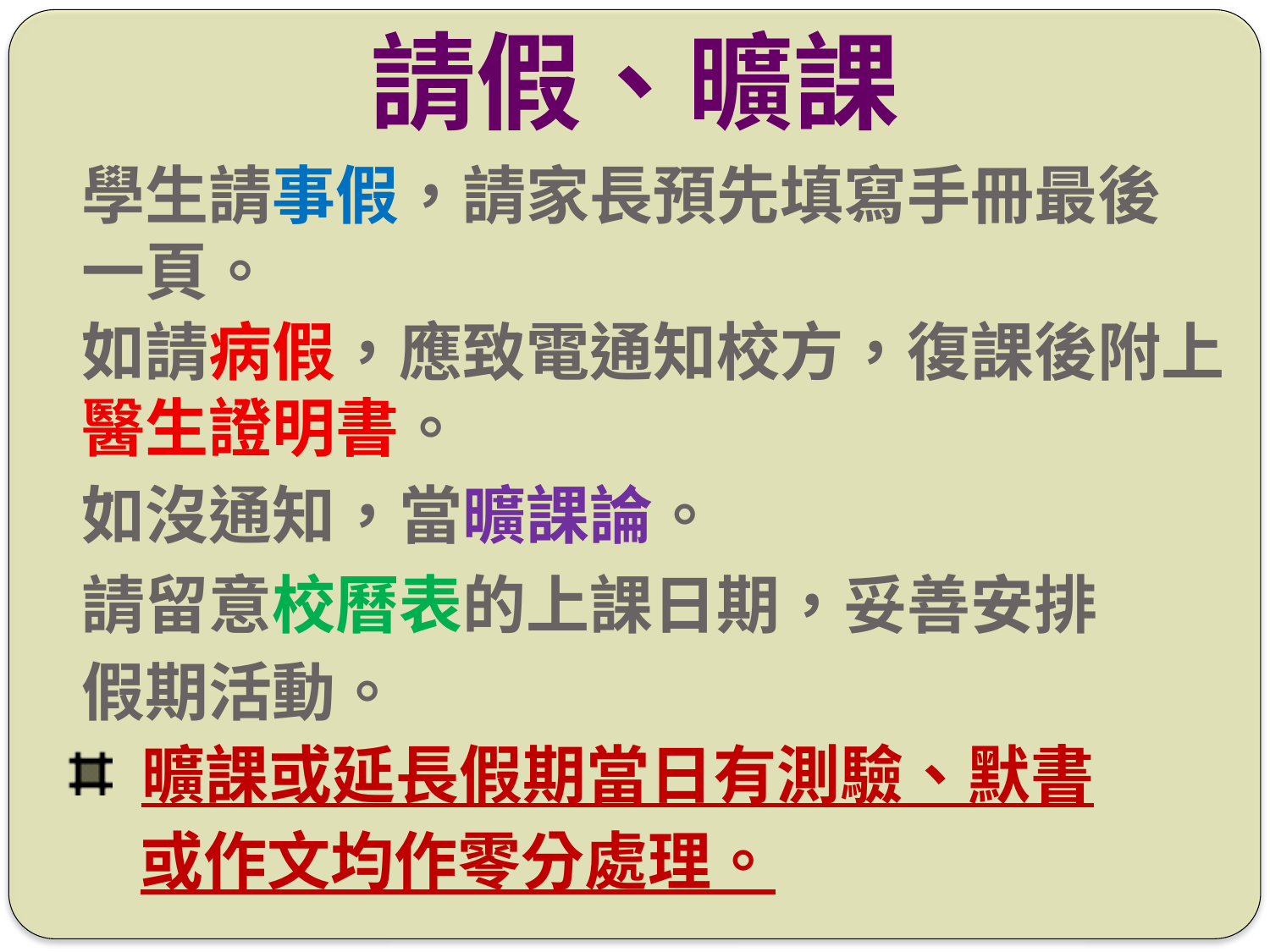

請假、曠課
學生請事假，請家長預先填寫手冊最後一頁。
如請病假，應致電通知校方，復課後附上醫生證明書。
如沒通知，當曠課論。
請留意校曆表的上課日期，妥善安排
假期活動。
 曠課或延長假期當日有測驗、默書
    或作文均作零分處理。